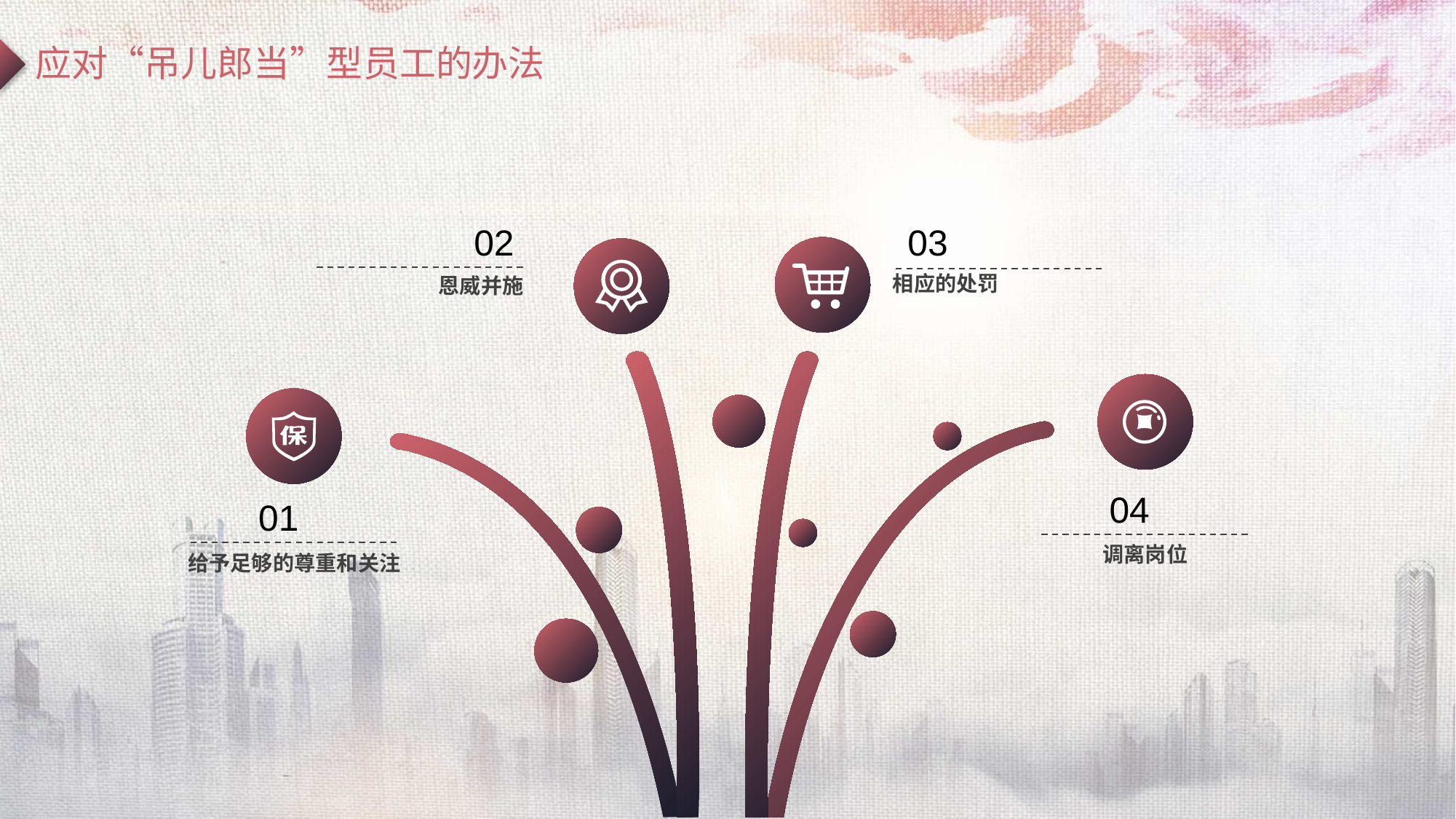

应对“吊儿郎当”型员工的办法

03
相应的处罚
02
恩威并施

04
调离岗位
01
给予足够的尊重和关注